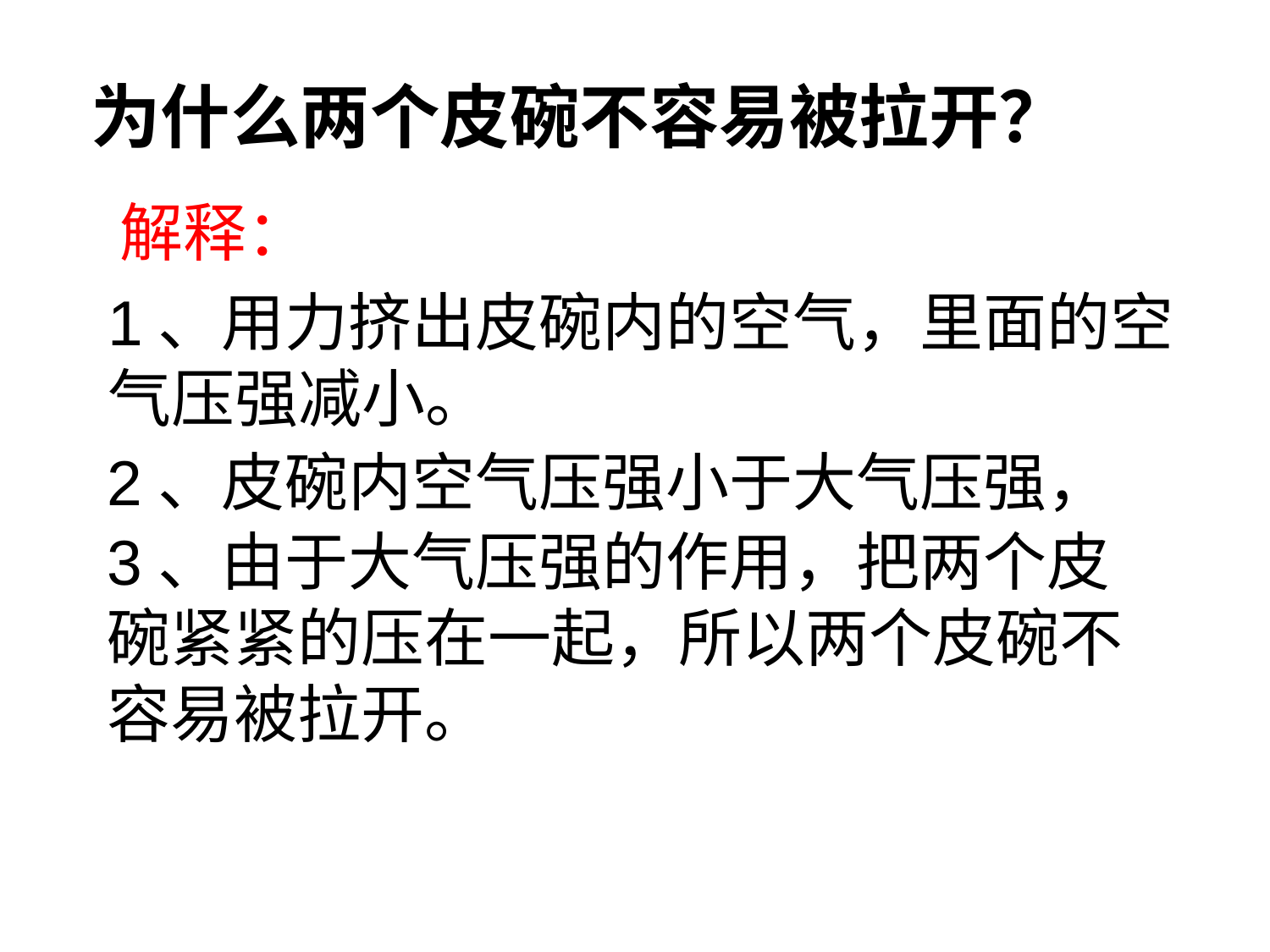

# 为什么两个皮碗不容易被拉开？
解释：
1、用力挤出皮碗内的空气，里面的空气压强减小。
2、皮碗内空气压强小于大气压强，
3、由于大气压强的作用，把两个皮碗紧紧的压在一起，所以两个皮碗不容易被拉开。